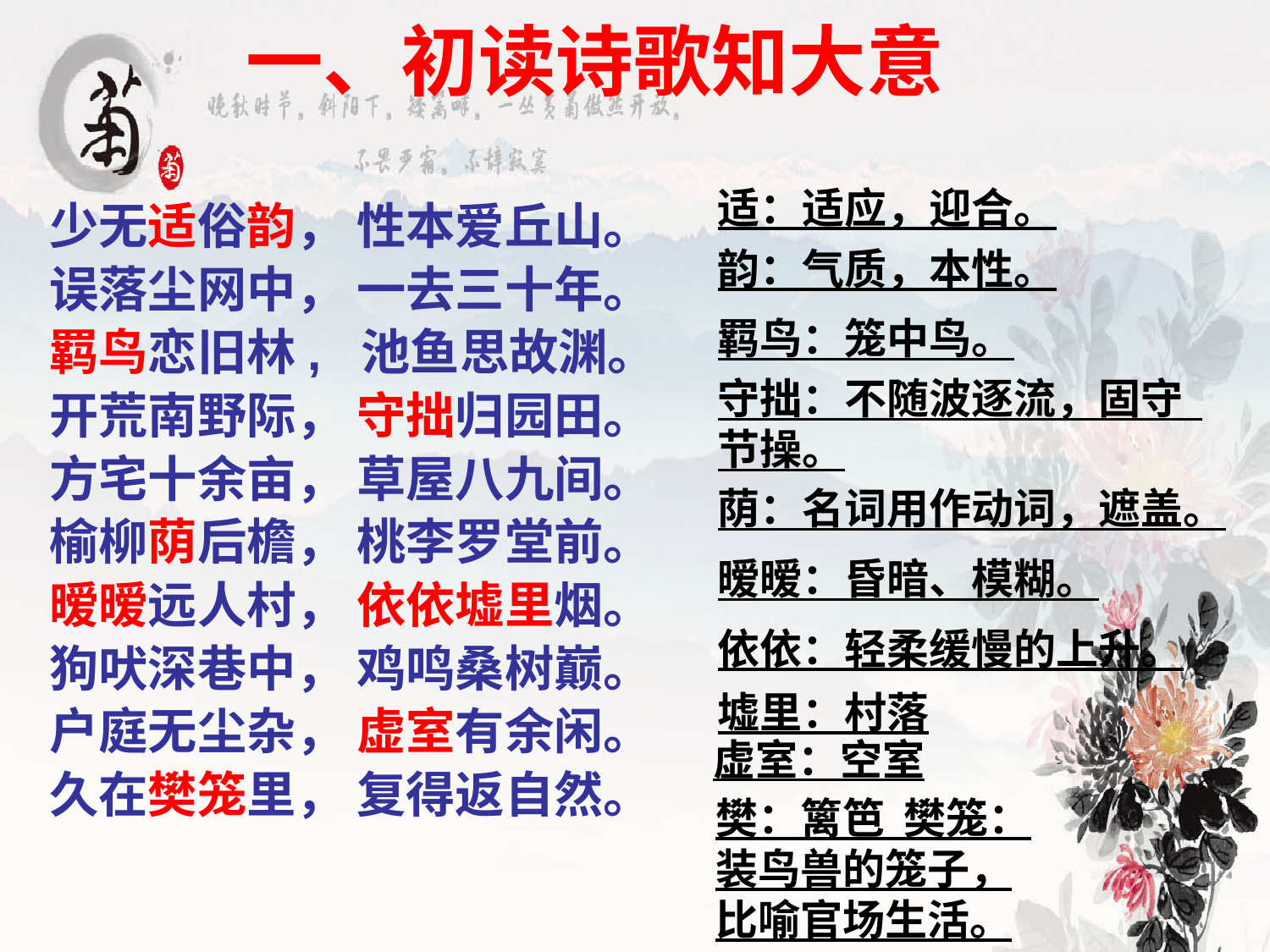

一、初读诗歌知大意
适：适应，迎合。
少无适俗韵， 性本爱丘山。
误落尘网中， 一去三十年。
羁鸟恋旧林,  池鱼思故渊。
开荒南野际， 守拙归园田。
方宅十余亩， 草屋八九间。
榆柳荫后檐， 桃李罗堂前。
暧暧远人村， 依依墟里烟。
狗吠深巷中， 鸡鸣桑树巅。
户庭无尘杂， 虚室有余闲。
久在樊笼里， 复得返自然。

韵：气质，本性。
羁鸟：笼中鸟。
守拙：不随波逐流，固守   节操。
荫：名词用作动词，遮盖。
暧暧：昏暗、模糊。
依依：轻柔缓慢的上升。
墟里：村落
虚室：空室
樊：篱笆  樊笼：
装鸟兽的笼子，
比喻官场生活。